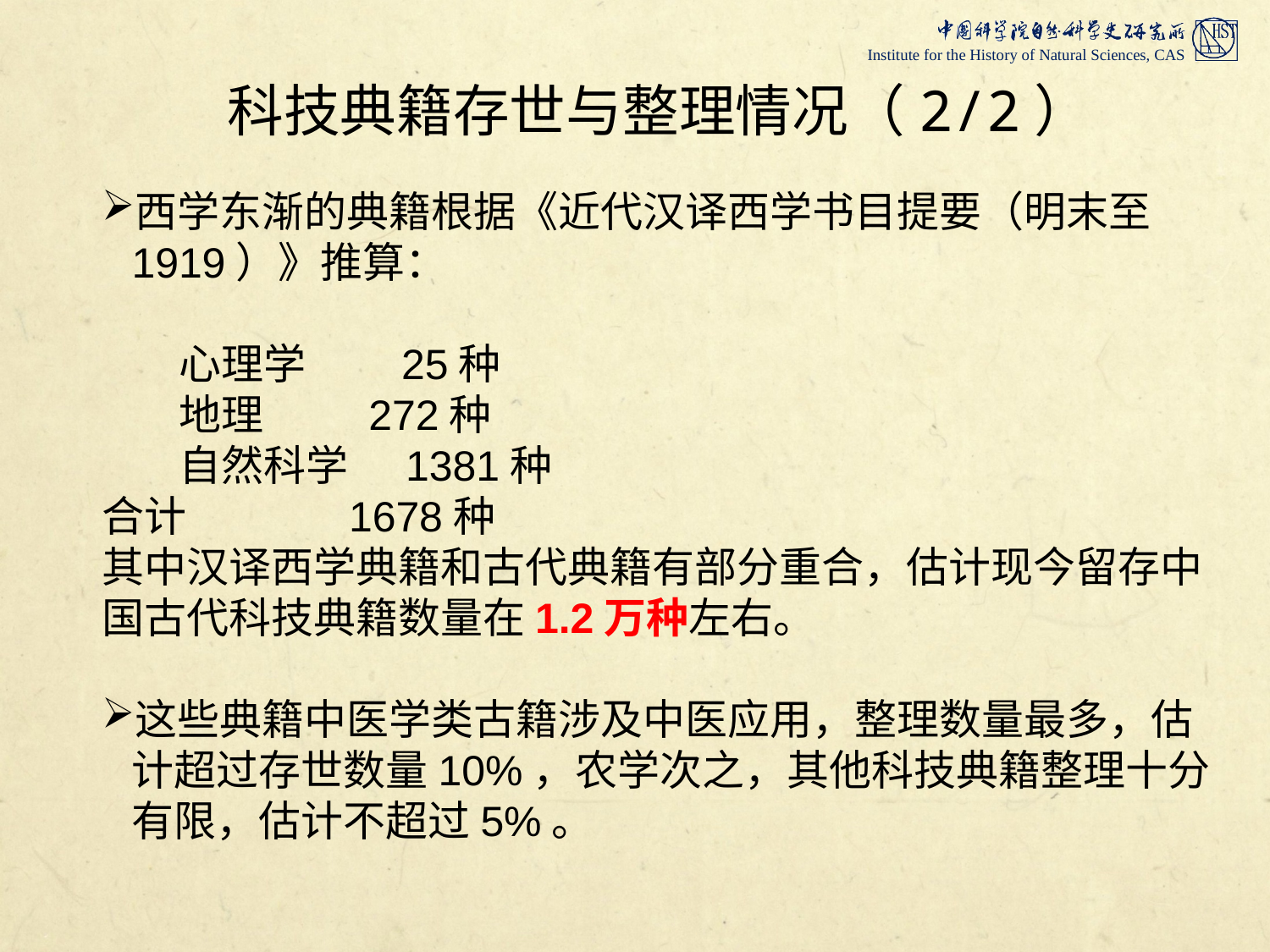

# 科技典籍存世与整理情况（2/2）
西学东渐的典籍根据《近代汉译西学书目提要（明末至1919）》推算：

       心理学         25种
       地理          272种
       自然科学     1381种
合计                1678种
其中汉译西学典籍和古代典籍有部分重合，估计现今留存中国古代科技典籍数量在1.2万种左右。

这些典籍中医学类古籍涉及中医应用，整理数量最多，估计超过存世数量10%，农学次之，其他科技典籍整理十分有限，估计不超过5%。